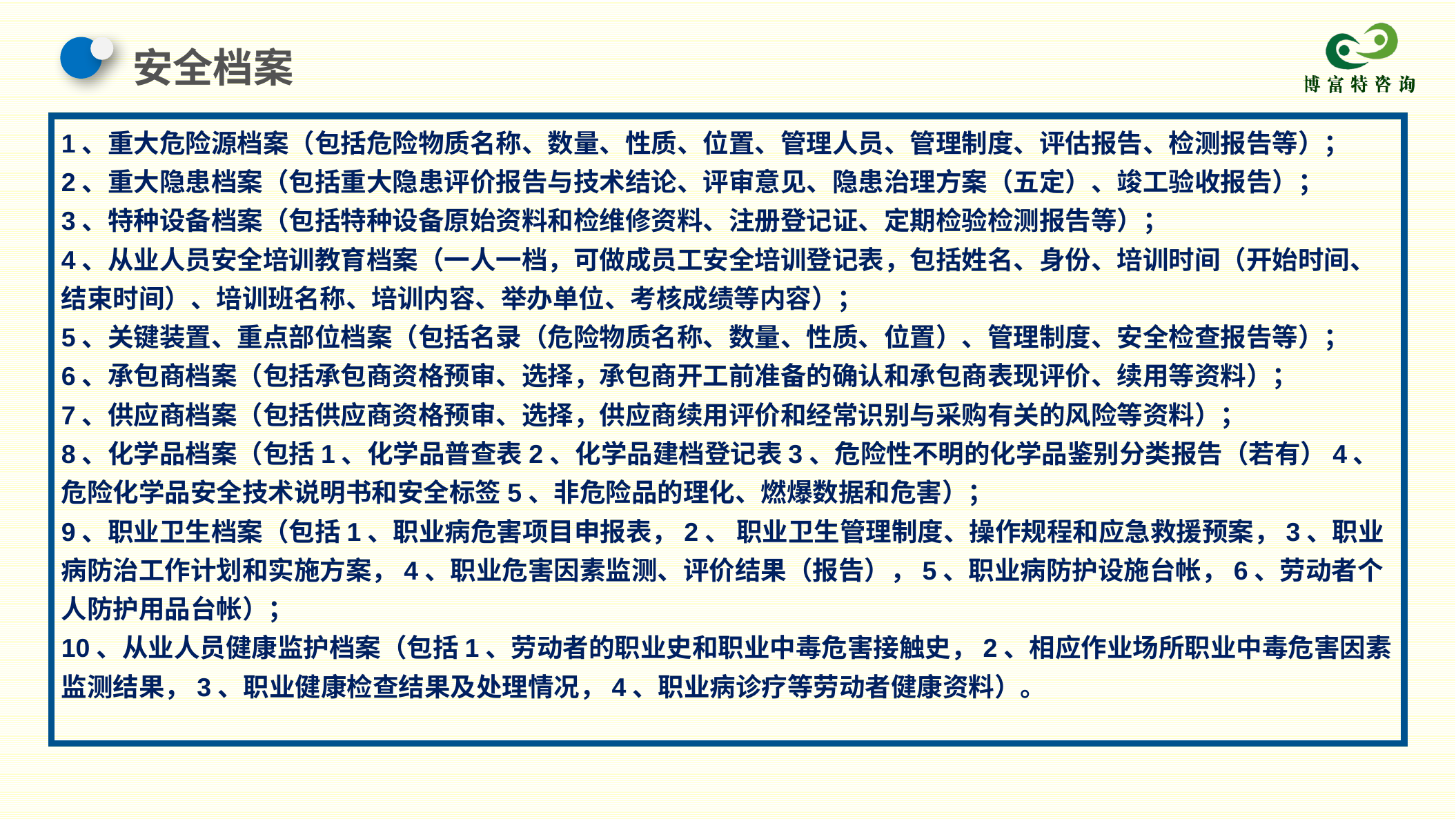

安全档案
1、重大危险源档案（包括危险物质名称、数量、性质、位置、管理人员、管理制度、评估报告、检测报告等）；
2、重大隐患档案（包括重大隐患评价报告与技术结论、评审意见、隐患治理方案（五定）、竣工验收报告）；
3、特种设备档案（包括特种设备原始资料和检维修资料、注册登记证、定期检验检测报告等）；
4、从业人员安全培训教育档案（一人一档，可做成员工安全培训登记表，包括姓名、身份、培训时间（开始时间、结束时间）、培训班名称、培训内容、举办单位、考核成绩等内容）；
5、关键装置、重点部位档案（包括名录（危险物质名称、数量、性质、位置）、管理制度、安全检查报告等）；
6、承包商档案（包括承包商资格预审、选择，承包商开工前准备的确认和承包商表现评价、续用等资料）；
7、供应商档案（包括供应商资格预审、选择，供应商续用评价和经常识别与采购有关的风险等资料）；
8、化学品档案（包括1、化学品普查表2、化学品建档登记表3、危险性不明的化学品鉴别分类报告（若有）4、危险化学品安全技术说明书和安全标签5、非危险品的理化、燃爆数据和危害）；
9、职业卫生档案（包括1、职业病危害项目申报表，2、 职业卫生管理制度、操作规程和应急救援预案，3、职业病防治工作计划和实施方案，4、职业危害因素监测、评价结果（报告），5、职业病防护设施台帐，6、劳动者个人防护用品台帐）；
10、从业人员健康监护档案（包括1、劳动者的职业史和职业中毒危害接触史，2、相应作业场所职业中毒危害因素监测结果，3、职业健康检查结果及处理情况，4、职业病诊疗等劳动者健康资料）。